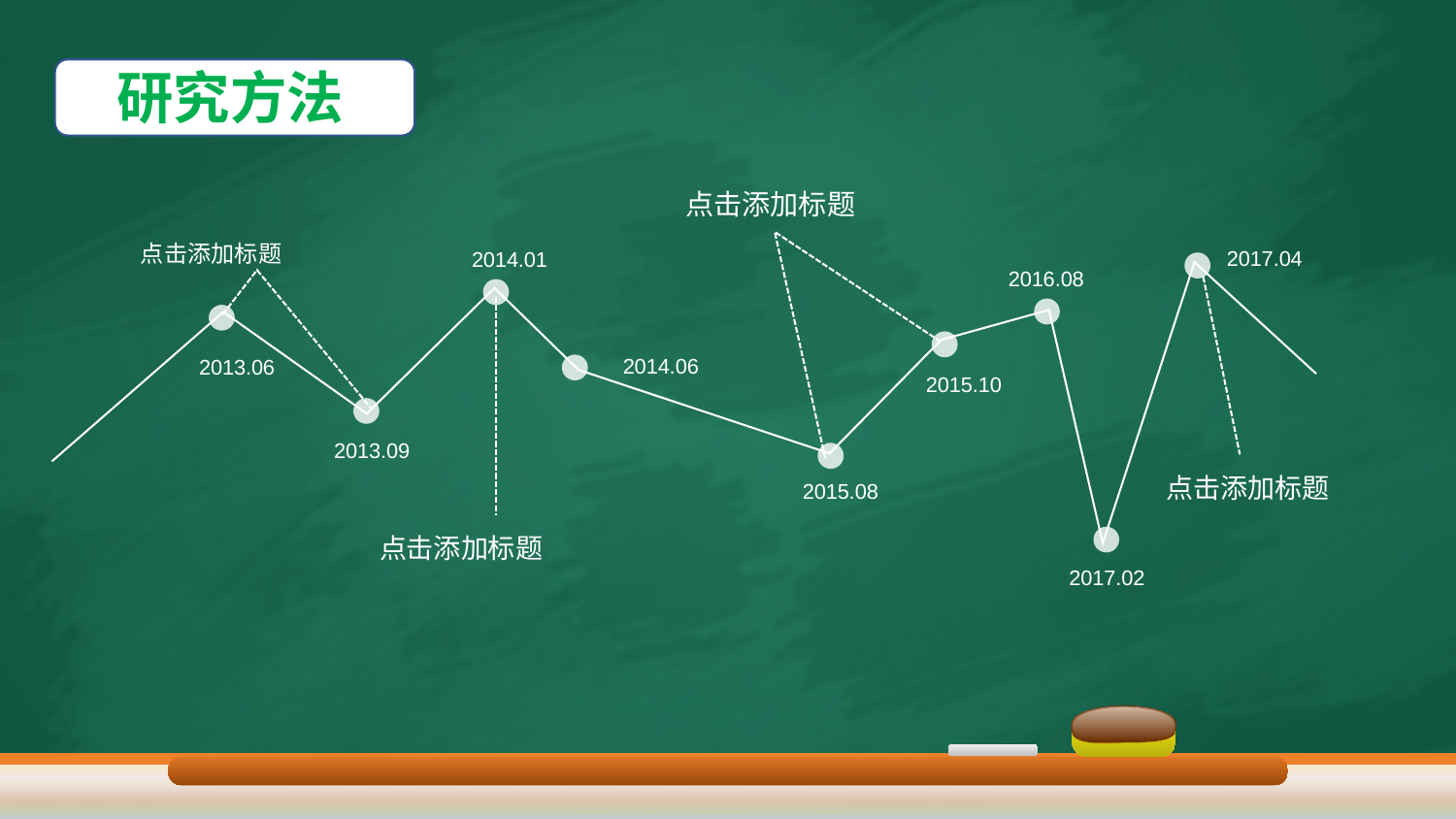

研究方法

点击添加标题

点击添加标题

2017.04

2014.01

2016.08

点击添加标题

点击添加标题

2013.06

2015.10
2014.06

2013.09

2015.08

2017.02